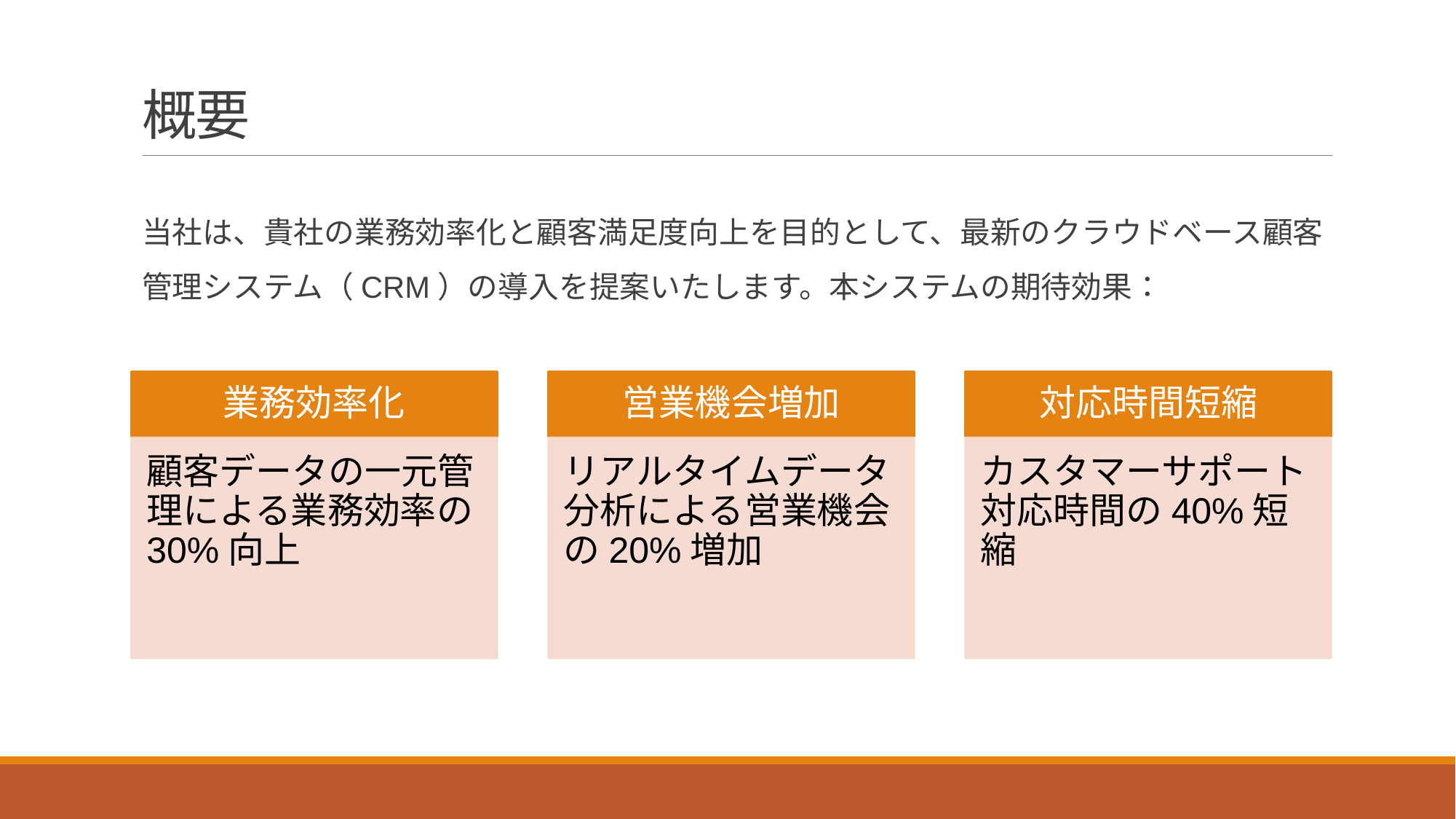

# 概要
当社は、貴社の業務効率化と顧客満足度向上を目的として、最新のクラウドベース顧客管理システム（CRM）の導入を提案いたします。本システムの期待効果：
業務効率化
顧客データの一元管理による業務効率の30%向上
営業機会増加
リアルタイムデータ分析による営業機会の20%増加
対応時間短縮
カスタマーサポート対応時間の40%短縮